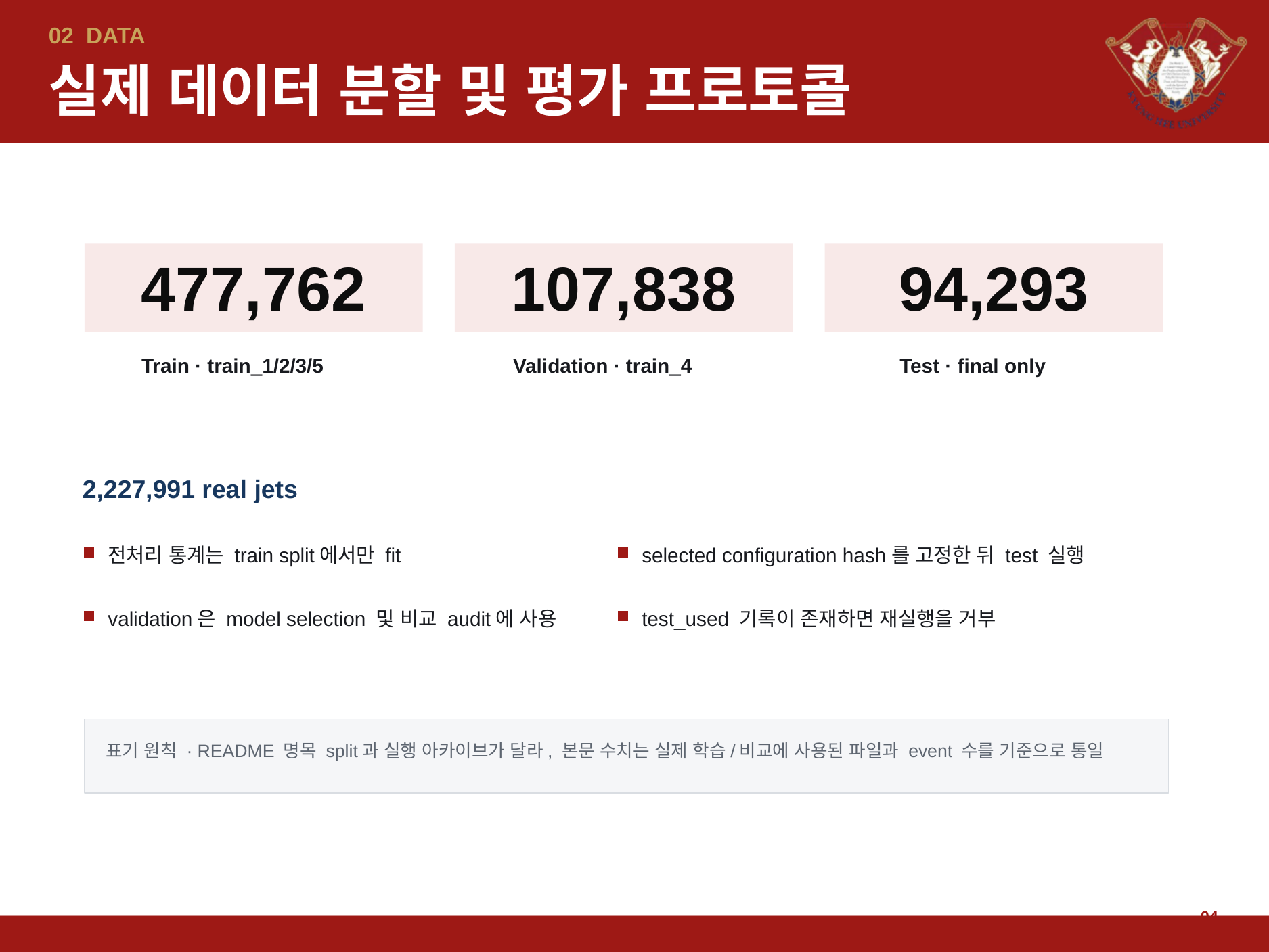

02  DATA
실제 데이터 분할 및 평가 프로토콜
477,762
107,838
94,293
Train · train_1/2/3/5
Validation · train_4
Test · final only
2,227,991 real jets
전처리 통계는 train split에서만 fit
selected configuration hash를 고정한 뒤 test 실행

validation은 model selection 및 비교 audit에 사용
test_used 기록이 존재하면 재실행을 거부

표기 원칙 · README 명목 split과 실행 아카이브가 달라, 본문 수치는 실제 학습/비교에 사용된 파일과 event 수를 기준으로 통일
04